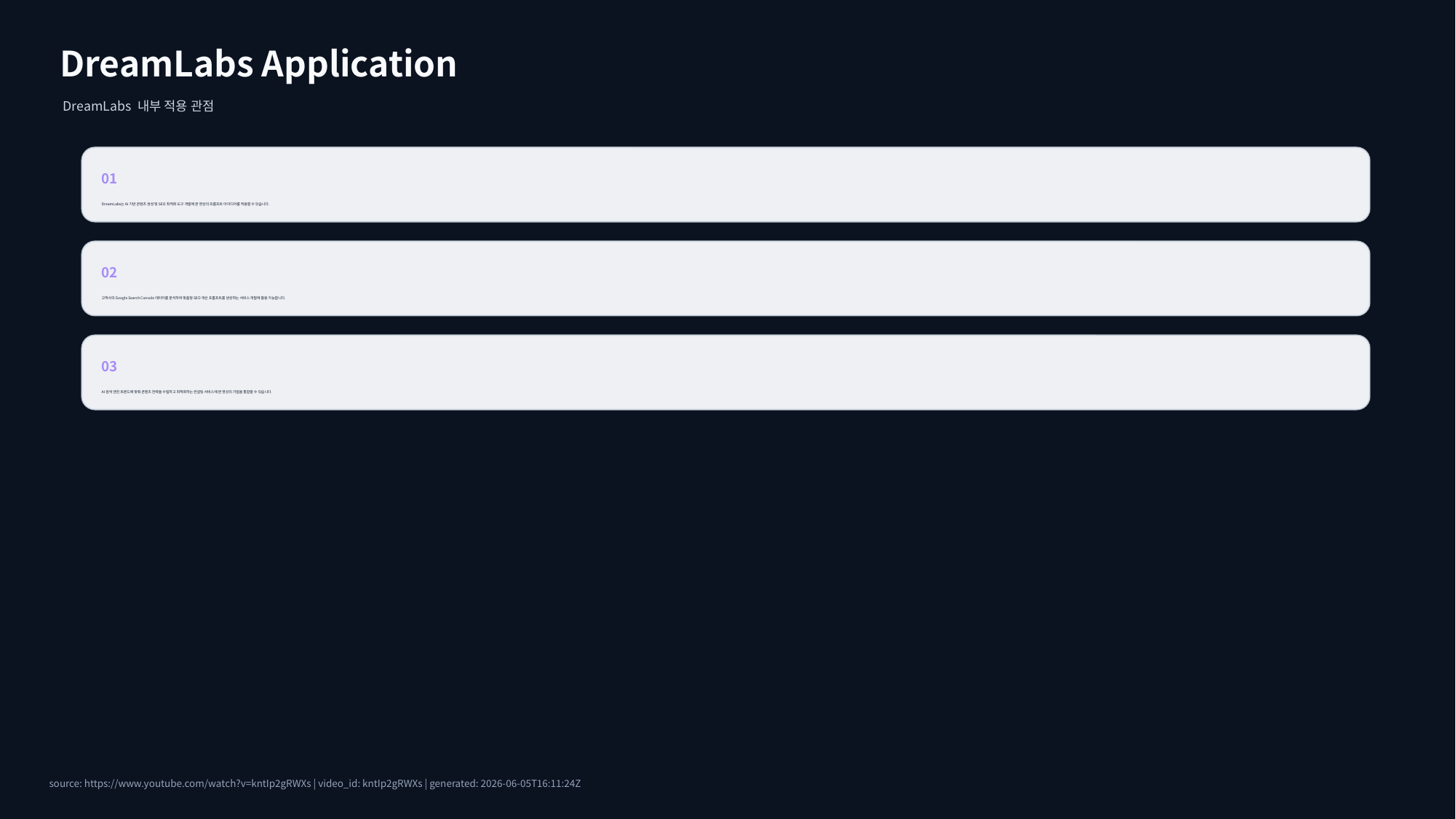

DreamLabs Application
DreamLabs 내부 적용 관점

01
DreamLabs는 AI 기반 콘텐츠 생성 및 SEO 최적화 도구 개발에 본 영상의 프롬프트 아이디어를 적용할 수 있습니다.

02
고객사의 Google Search Console 데이터를 분석하여 맞춤형 SEO 개선 프롬프트를 생성하는 서비스 개발에 활용 가능합니다.

03
AI 검색 엔진 트렌드에 맞춰 콘텐츠 전략을 수립하고 최적화하는 컨설팅 서비스에 본 영상의 기법을 통합할 수 있습니다.
source: https://www.youtube.com/watch?v=kntIp2gRWXs | video_id: kntIp2gRWXs | generated: 2026-06-05T16:11:24Z